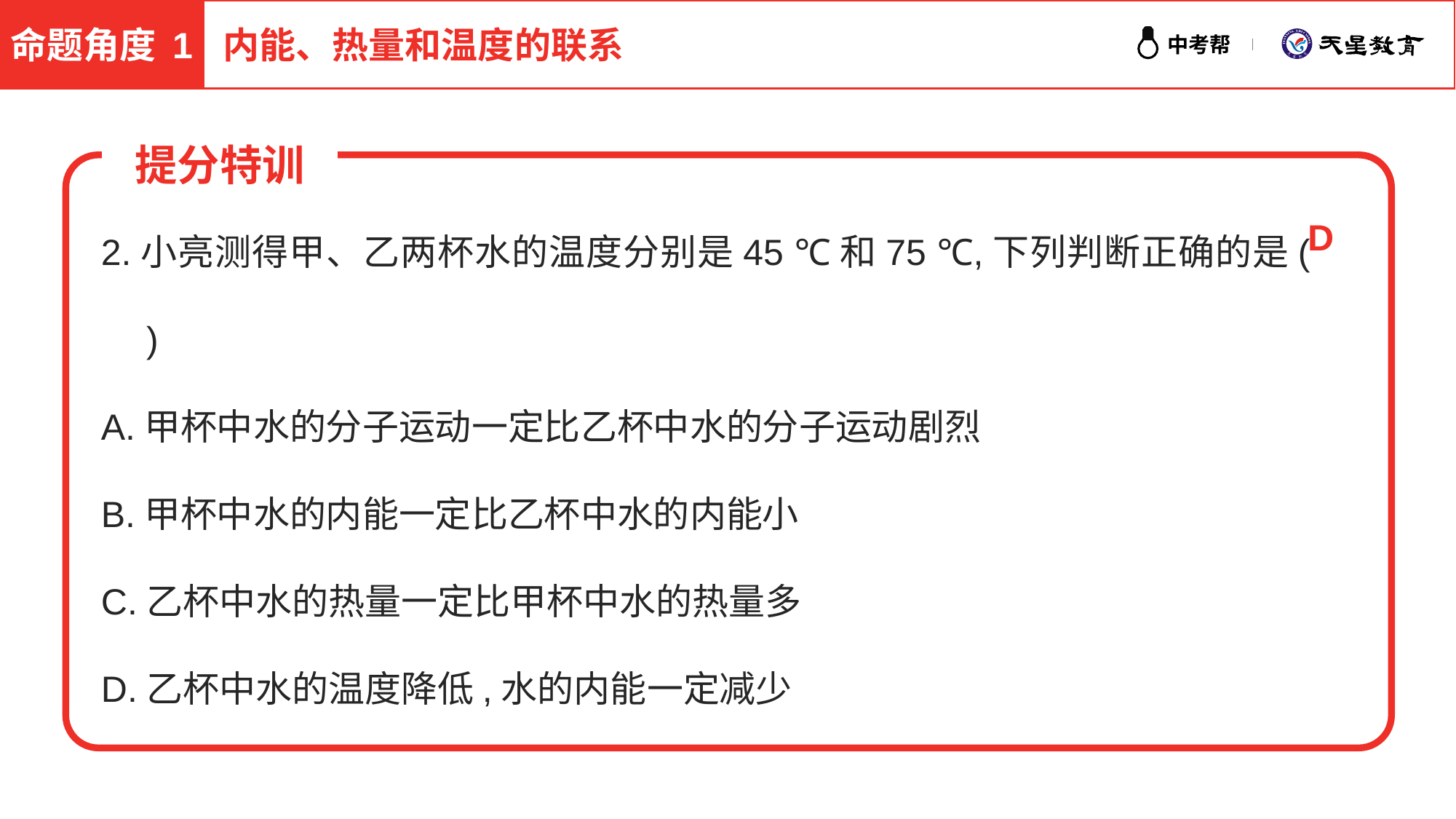

命题角度 1
内能、热量和温度的联系
提分特训

2.小亮测得甲、乙两杯水的温度分别是45 ℃和75 ℃,下列判断正确的是(　　)
A.甲杯中水的分子运动一定比乙杯中水的分子运动剧烈
B.甲杯中水的内能一定比乙杯中水的内能小
C.乙杯中水的热量一定比甲杯中水的热量多
D.乙杯中水的温度降低,水的内能一定减少
D